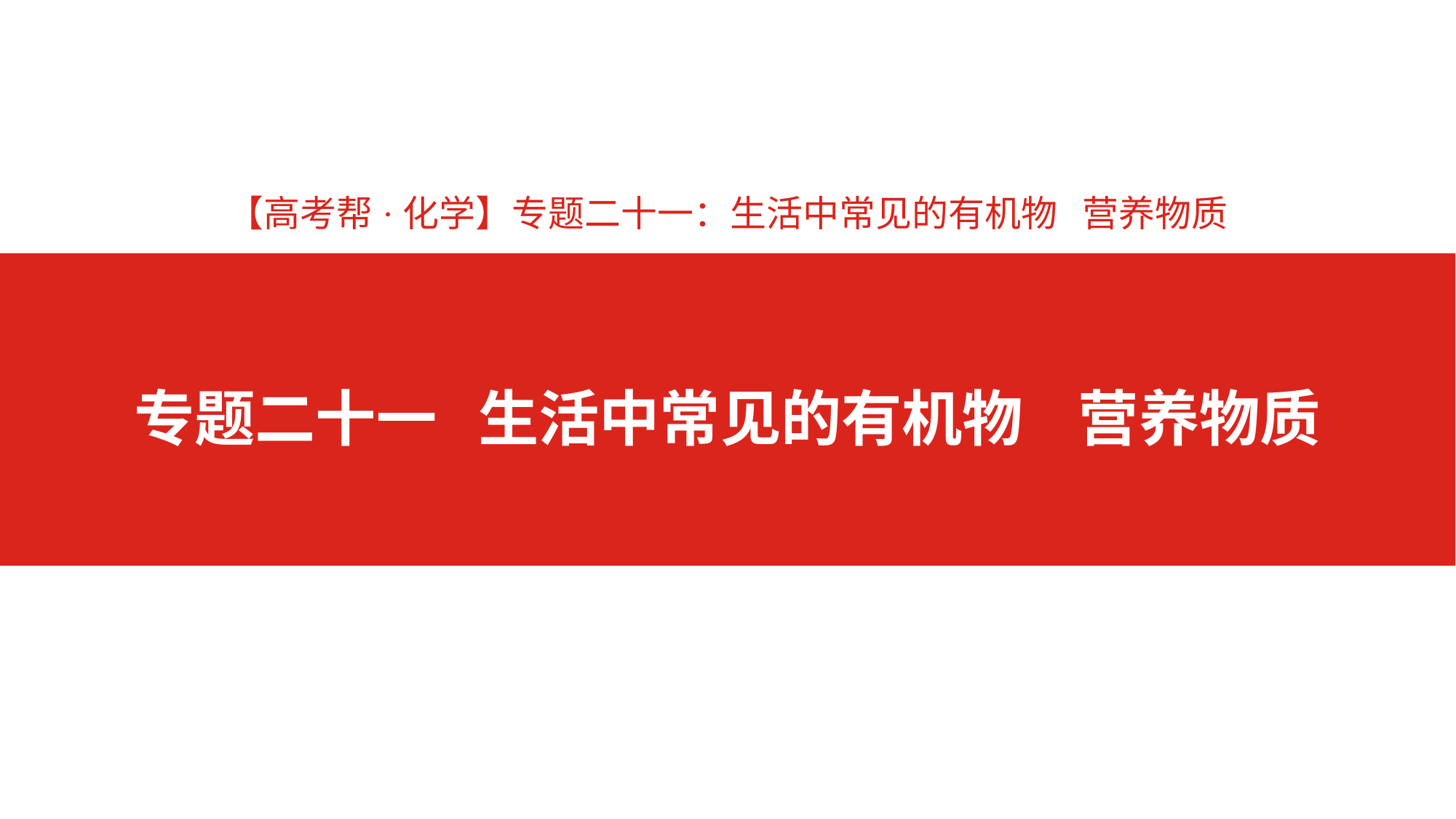

【高考帮·化学】专题二十一：生活中常见的有机物   营养物质
专题二十一   生活中常见的有机物    营养物质